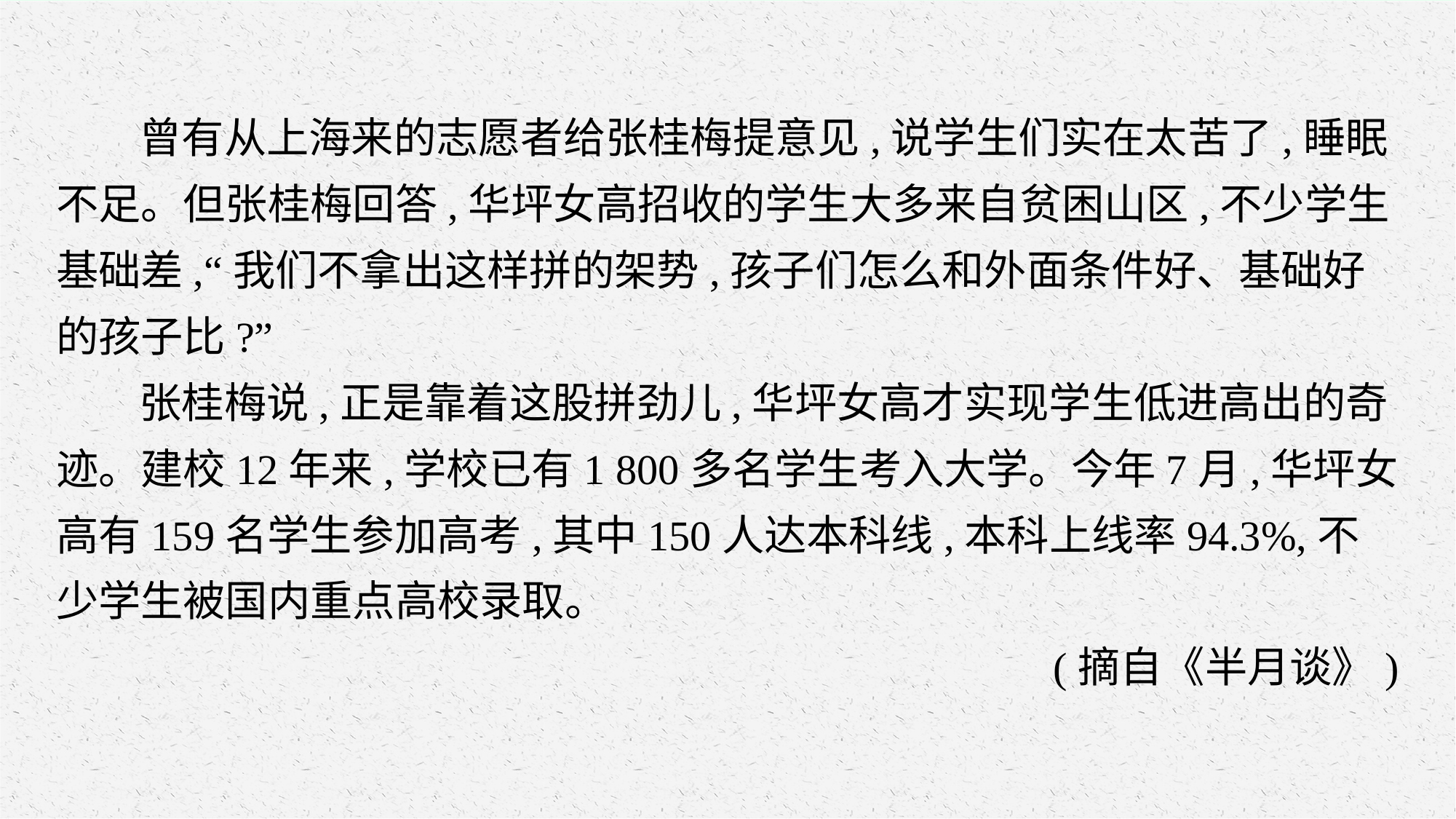

曾有从上海来的志愿者给张桂梅提意见,说学生们实在太苦了,睡眠不足。但张桂梅回答,华坪女高招收的学生大多来自贫困山区,不少学生基础差,“我们不拿出这样拼的架势,孩子们怎么和外面条件好、基础好的孩子比?”
张桂梅说,正是靠着这股拼劲儿,华坪女高才实现学生低进高出的奇迹。建校12年来,学校已有1 800多名学生考入大学。今年7月,华坪女高有159名学生参加高考,其中150人达本科线,本科上线率94.3%,不少学生被国内重点高校录取。
(摘自《半月谈》)